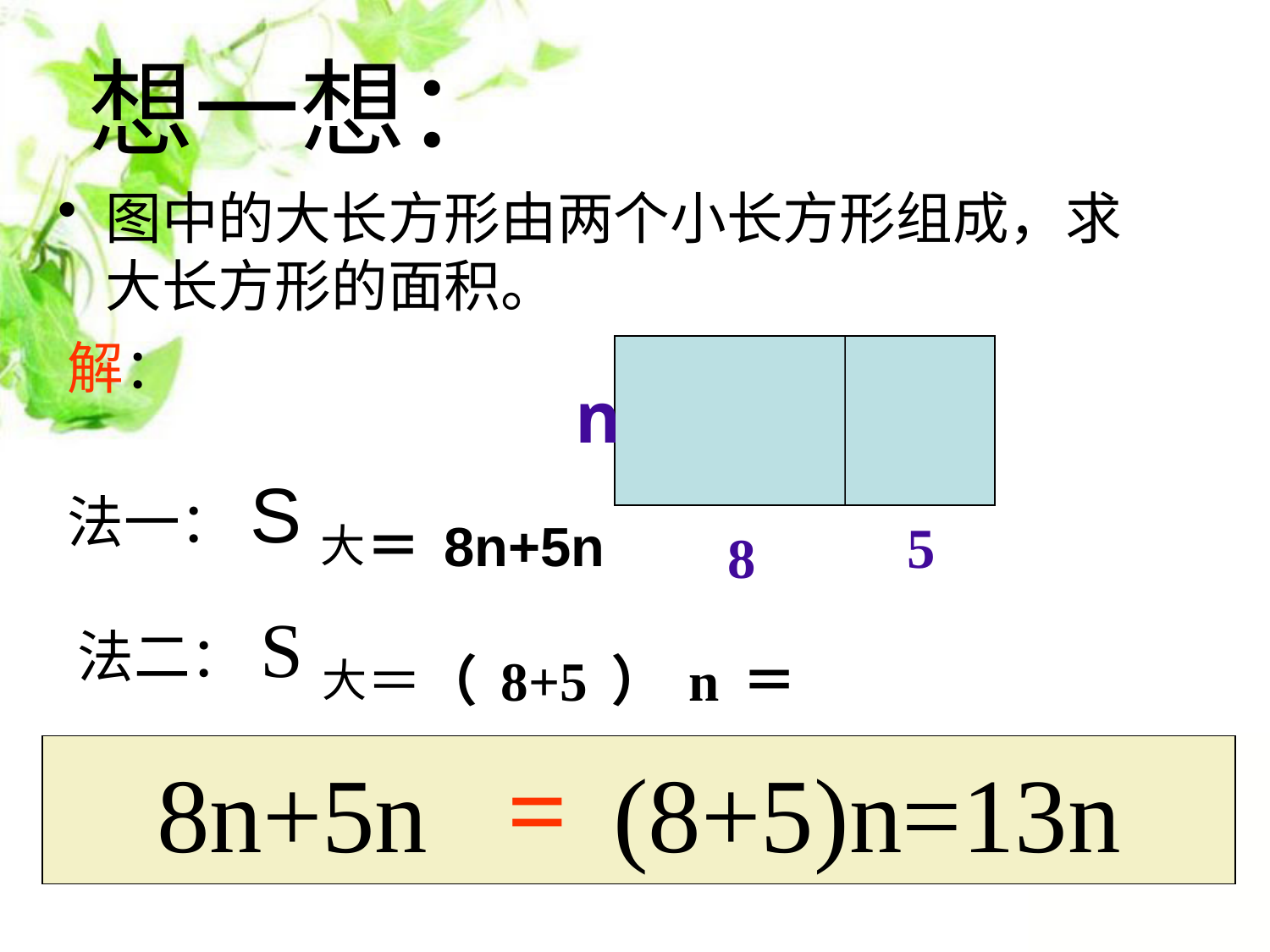

# 想一想：
图中的大长方形由两个小长方形组成，求大长方形的面积。
解：
法一：S大＝8n+5n

n
5
8
法二：S大＝（8+5）n＝13n
8n+5n       (8+5)n=13n
=